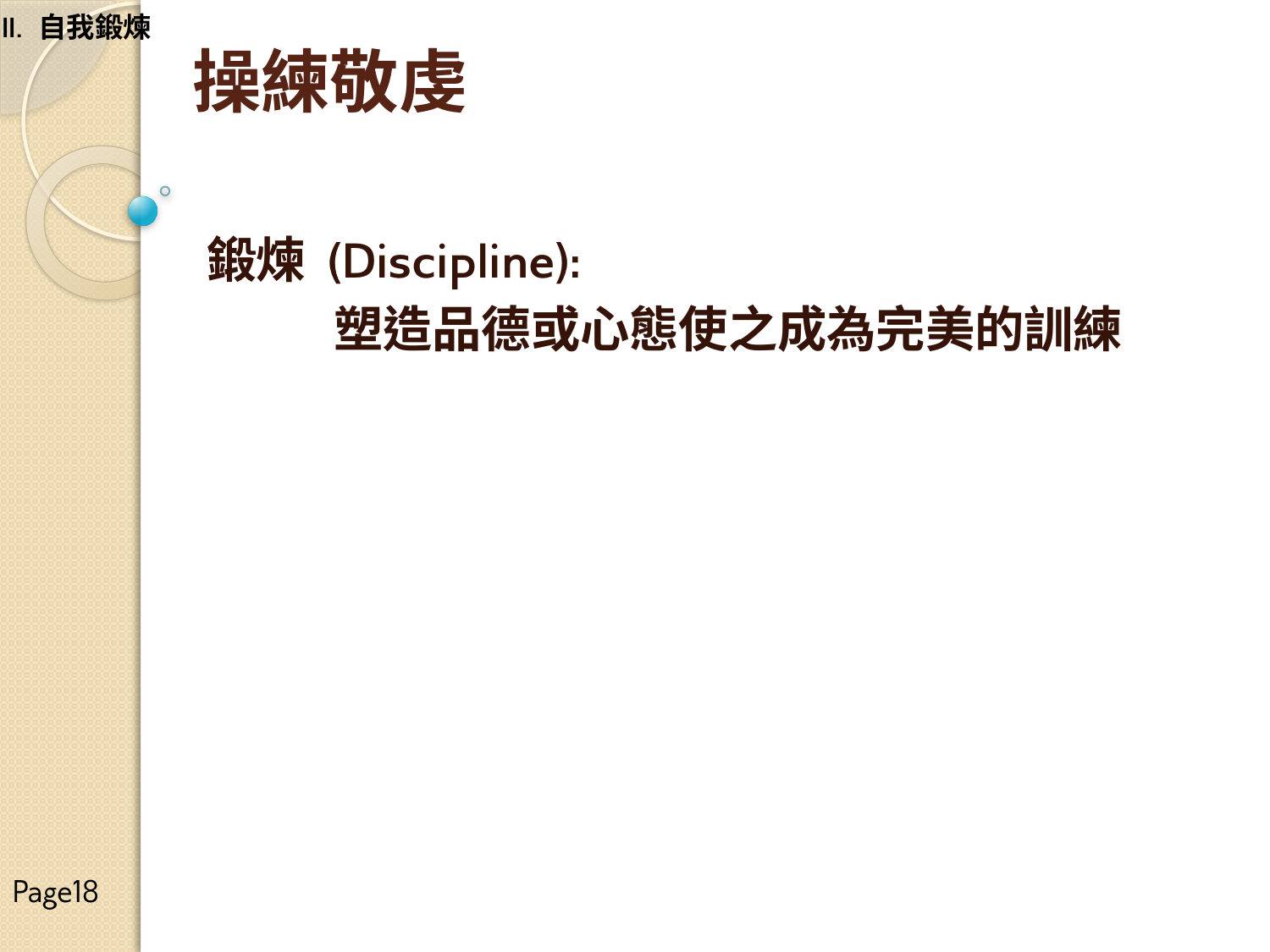

II. 自我鍛煉
操練敬虔

鍛煉 (Discipline):
	塑造品德或心態使之成為完美的訓練

Page18